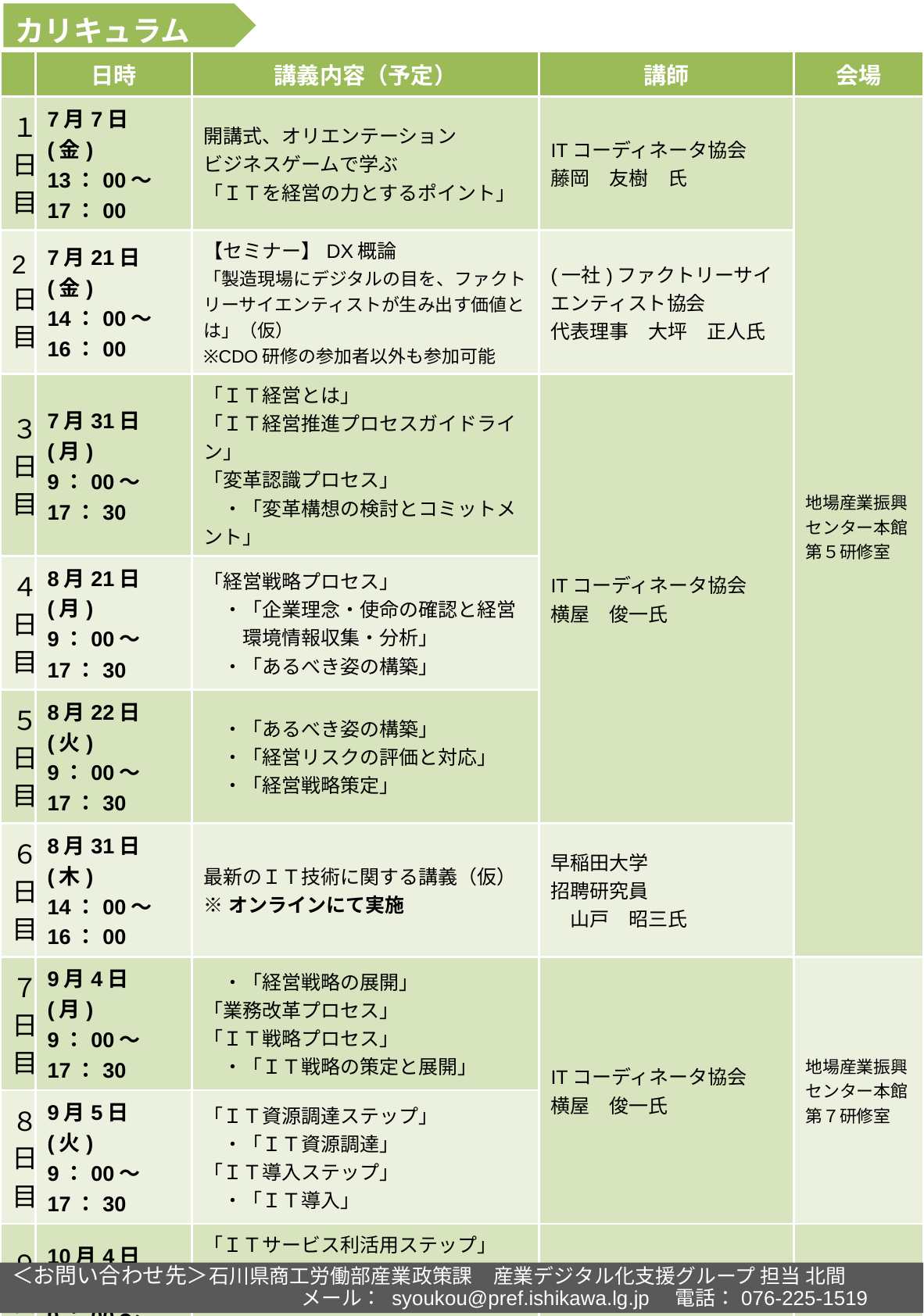

カリキュラム
|  | 日時 | 講義内容（予定） | 講師 | 会場 |
| --- | --- | --- | --- | --- |
| １日目 | 7月7日(金) 13：00～ 17：00 | 開講式、オリエンテーション ビジネスゲームで学ぶ 「ＩＴを経営の力とするポイント」 | ITコーディネータ協会 藤岡　友樹　氏 | 地場産業振興 センター本館 第５研修室 |
| 2日目 | 7月21日(金) 14：00～ 16：00 | 【セミナー】DX概論 「製造現場にデジタルの目を、ファクトリーサイエンティストが生み出す価値とは」（仮） ※CDO研修の参加者以外も参加可能 | (一社)ファクトリーサイエンティスト協会 代表理事　大坪　正人氏 | 地場産業振興センター 本館 第５研修室 |
| ３日目 | 7月31日(月) 9：00～ 17：30 | 「ＩＴ経営とは」 「ＩＴ経営推進プロセスガイドライン」 「変革認識プロセス」 　・「変革構想の検討とコミットメント」 | ITコーディネータ協会 横屋　俊一氏 | 地場産業振興センター 本館 第５研修室 |
| ４日目 | 8月21日(月) 9：00～ 17：30 | 「経営戦略プロセス」 　・「企業理念・使命の確認と経営 　　環境情報収集・分析」 　・「あるべき姿の構築」 | ITコーディネータ協会 横屋　俊一氏 | 地場産業振興センター 本館 第５研修室 |
| ５日目 | 8月22日(火) 9：00～ 17：30 | ・「あるべき姿の構築」 　・「経営リスクの評価と対応」 　・「経営戦略策定」 | ITコーディネータ協会 横屋　俊一氏 | 地場産業振興センター 本館 第５研修室 |
| ６日目 | 8月31日(木) 14：00～16：00 | 最新のＩＴ技術に関する講義（仮） ※オンラインにて実施 | 早稲田大学 招聘研究員 　山戸　昭三氏 | 地場産業振興センター 本館 第５研修室 |
| ７日目 | 9月4日(月) 9：00～ 17：30 | ・「経営戦略の展開」 「業務改革プロセス」 「ＩＴ戦略プロセス」 　・「ＩＴ戦略の策定と展開」 | ITコーディネータ協会 横屋　俊一氏 | 地場産業振興 センター本館 第７研修室 |
| ８日目 | 9月5日(火) 9：00～ 17：30 | 「ＩＴ資源調達ステップ」 　・「ＩＴ資源調達」 「ＩＴ導入ステップ」 　・「ＩＴ導入」 | ITコーディネータ協会 横屋　俊一氏 | 地場産業振興センター 本館 第７研修室 |
| ９日目 | 10月4日(水) 9：00～ 17：30 | 「ＩＴサービス利活用ステップ」 　・「ＩＴサービス利活用」 「持続的成長認識プロセス」 　・「持続的成長認識」 「自社ビジネスモデル変革」 | ITコーディネータ協会 中尾　克代氏 横屋　俊一氏 | 地場産業振興 センター本館 第５研修室 |
| 10日目 | 11月6日(月) 9：00～ 17：30 | 「変革マネジメントプロセス」 　・「変革マネジメント」 「自社のビジネスモデルのプレゼン」 「情報セキュリティ」 研修のまとめ | ITコーディネータ協会 酒井　正幸氏 横屋　俊一氏 | 地場産業振興センター 本館 第５研修室 |
＜お問い合わせ先＞石川県商工労働部産業政策課　産業デジタル化支援グループ 担当 北間
　　　　　　　　　　　　　 メール： syoukou@pref.ishikawa.lg.jp　電話：076-225-1519